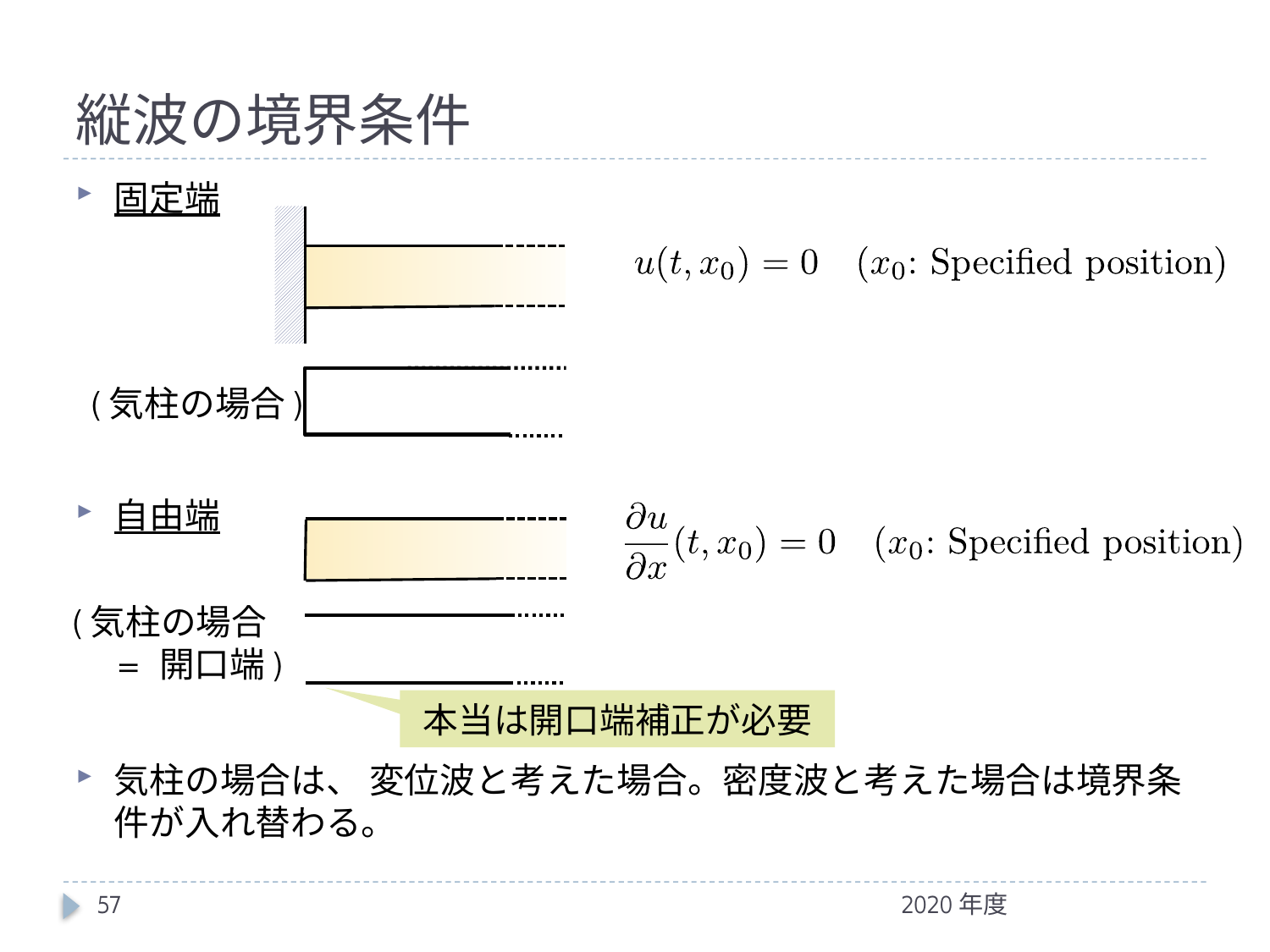

# 縦波の境界条件
固定端

自由端

気柱の場合は、 変位波と考えた場合。密度波と考えた場合は境界条件が入れ替わる。

(気柱の場合)

(気柱の場合
　= 開口端)
本当は開口端補正が必要
57
2020年度